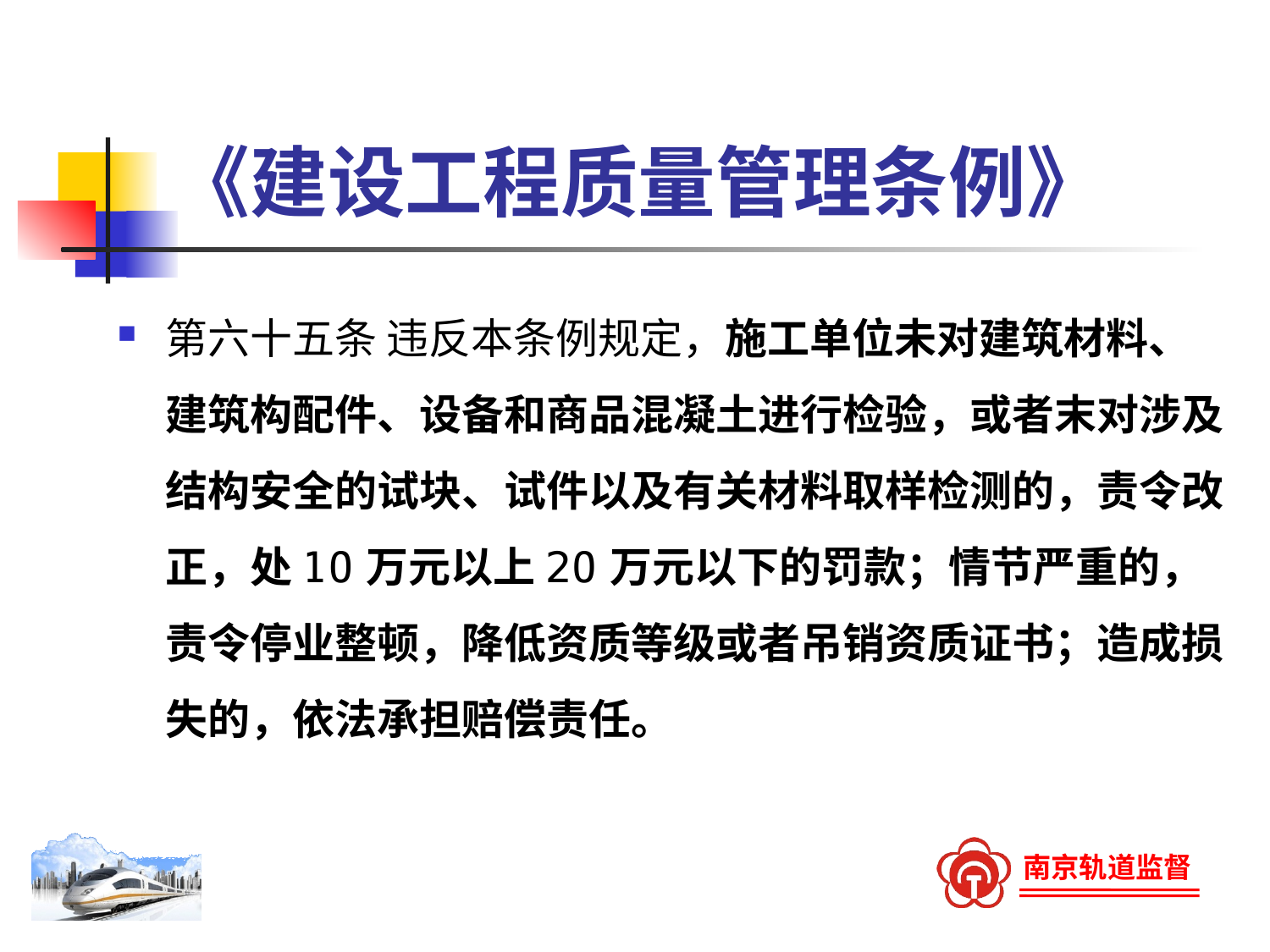

# 《建设工程质量管理条例》
第六十五条 违反本条例规定，施工单位未对建筑材料、建筑构配件、设备和商品混凝土进行检验，或者末对涉及结构安全的试块、试件以及有关材料取样检测的，责令改正，处10万元以上20万元以下的罚款；情节严重的，责令停业整顿，降低资质等级或者吊销资质证书；造成损失的，依法承担赔偿责任。